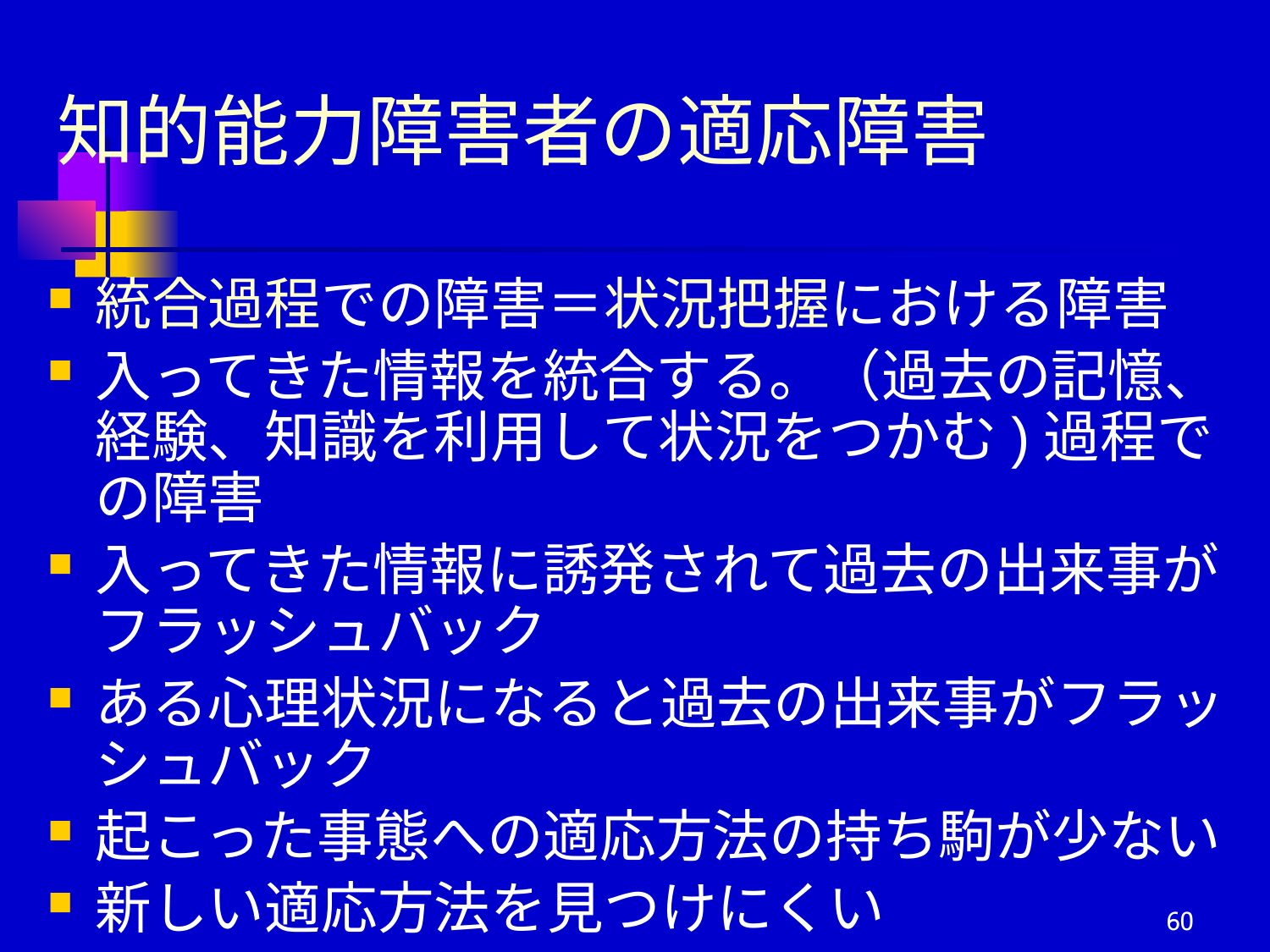

# 知的能力障害者の適応障害
統合過程での障害＝状況把握における障害
入ってきた情報を統合する。（過去の記憶、経験、知識を利用して状況をつかむ)過程での障害
入ってきた情報に誘発されて過去の出来事がフラッシュバック
ある心理状況になると過去の出来事がフラッシュバック
起こった事態への適応方法の持ち駒が少ない
新しい適応方法を見つけにくい
60